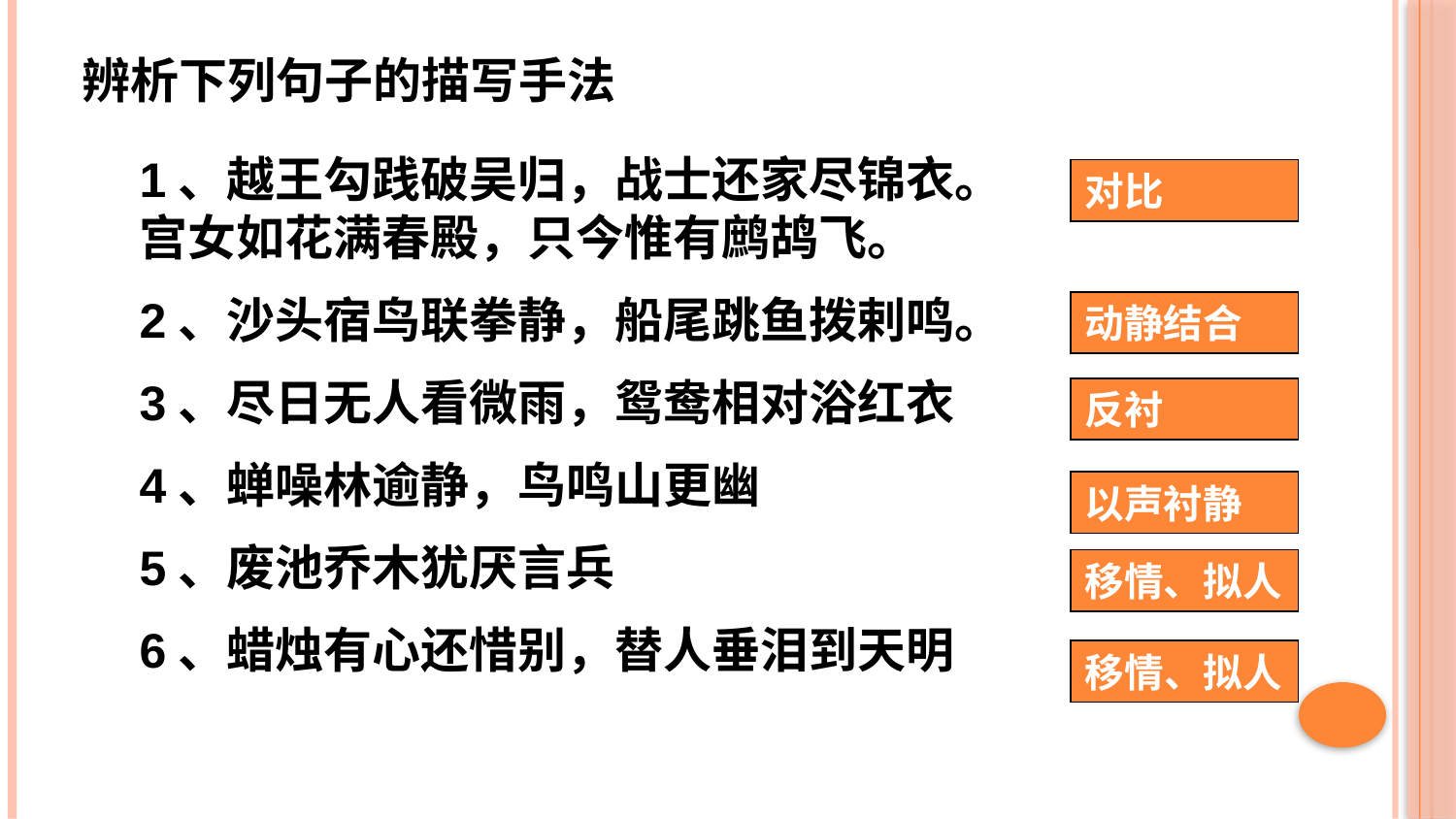

辨析下列句子的描写手法
1、越王勾践破吴归，战士还家尽锦衣。宫女如花满春殿，只今惟有鹧鸪飞。
2、沙头宿鸟联拳静，船尾跳鱼拨剌鸣。
3、尽日无人看微雨，鸳鸯相对浴红衣
4、蝉噪林逾静，鸟鸣山更幽
5、废池乔木犹厌言兵
6、蜡烛有心还惜别，替人垂泪到天明
对比
动静结合
反衬
以声衬静
移情、拟人
移情、拟人